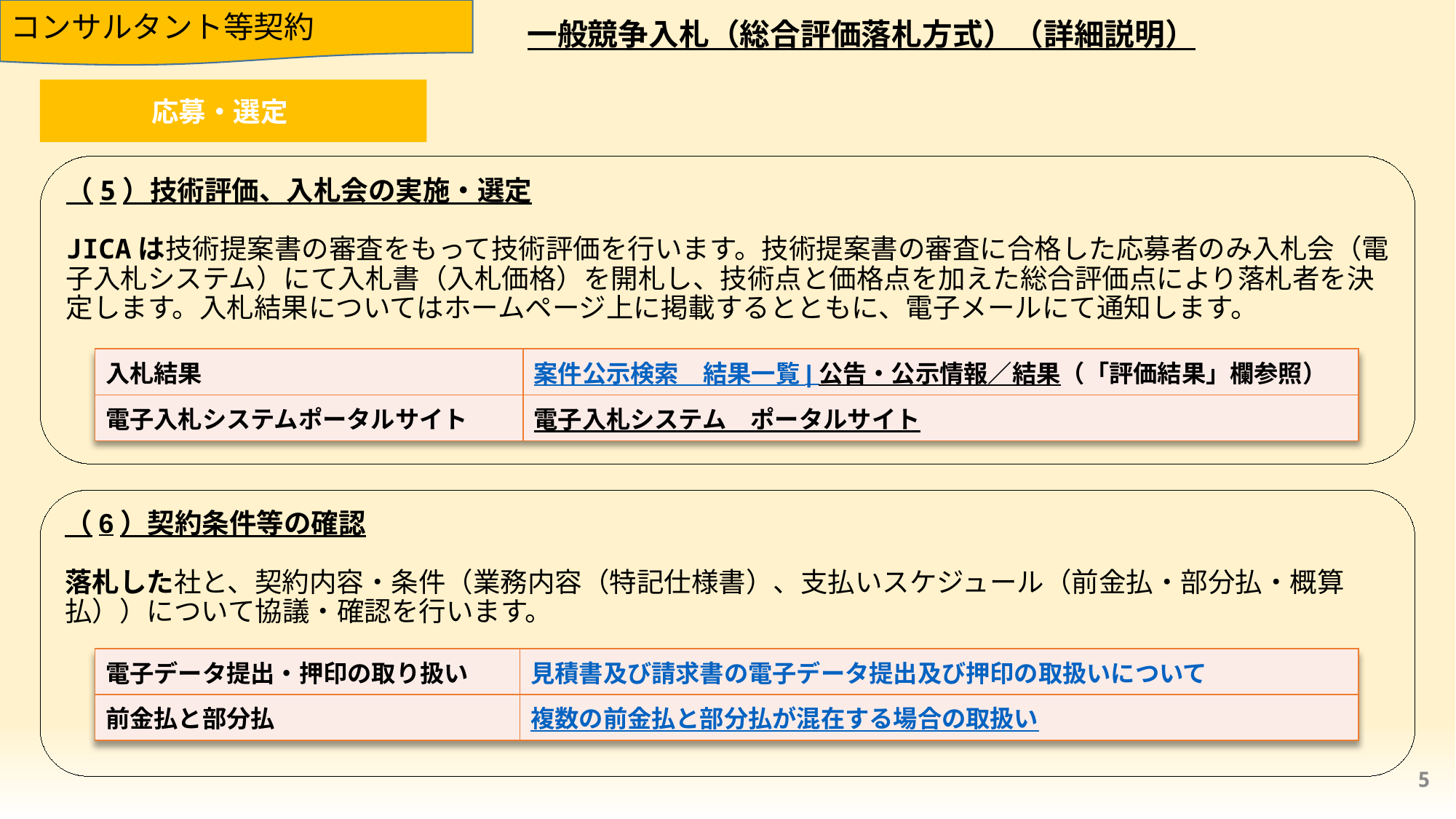

コンサルタント等契約
一般競争入札（総合評価落札方式）（詳細説明）
応募・選定
（5）技術評価、入札会の実施・選定
JICAは技術提案書の審査をもって技術評価を行います。技術提案書の審査に合格した応募者のみ入札会（電子入札システム）にて入札書（入札価格）を開札し、技術点と価格点を加えた総合評価点により落札者を決定します。入札結果についてはホームページ上に掲載するとともに、電子メールにて通知します。
| 入札結果​ | 案件公示検索　結果一覧 | 公告・公示情報／結果​（「評価結果」欄参照） |
| --- | --- |
| 電子入札システムポータルサイト​ | 電子入札システム　ポータルサイト​ |
（6）契約条件等の確認
落札した社と、契約内容・条件（業務内容（特記仕様書）、支払いスケジュール（前金払・部分払・概算払））について協議・確認を行います。
| 電子データ提出・押印の取り扱い | 見積書及び請求書の電子データ提出及び押印の取扱いについて |
| --- | --- |
| 前金払と部分払 | 複数の前金払と部分払が混在する場合の取扱い |
5